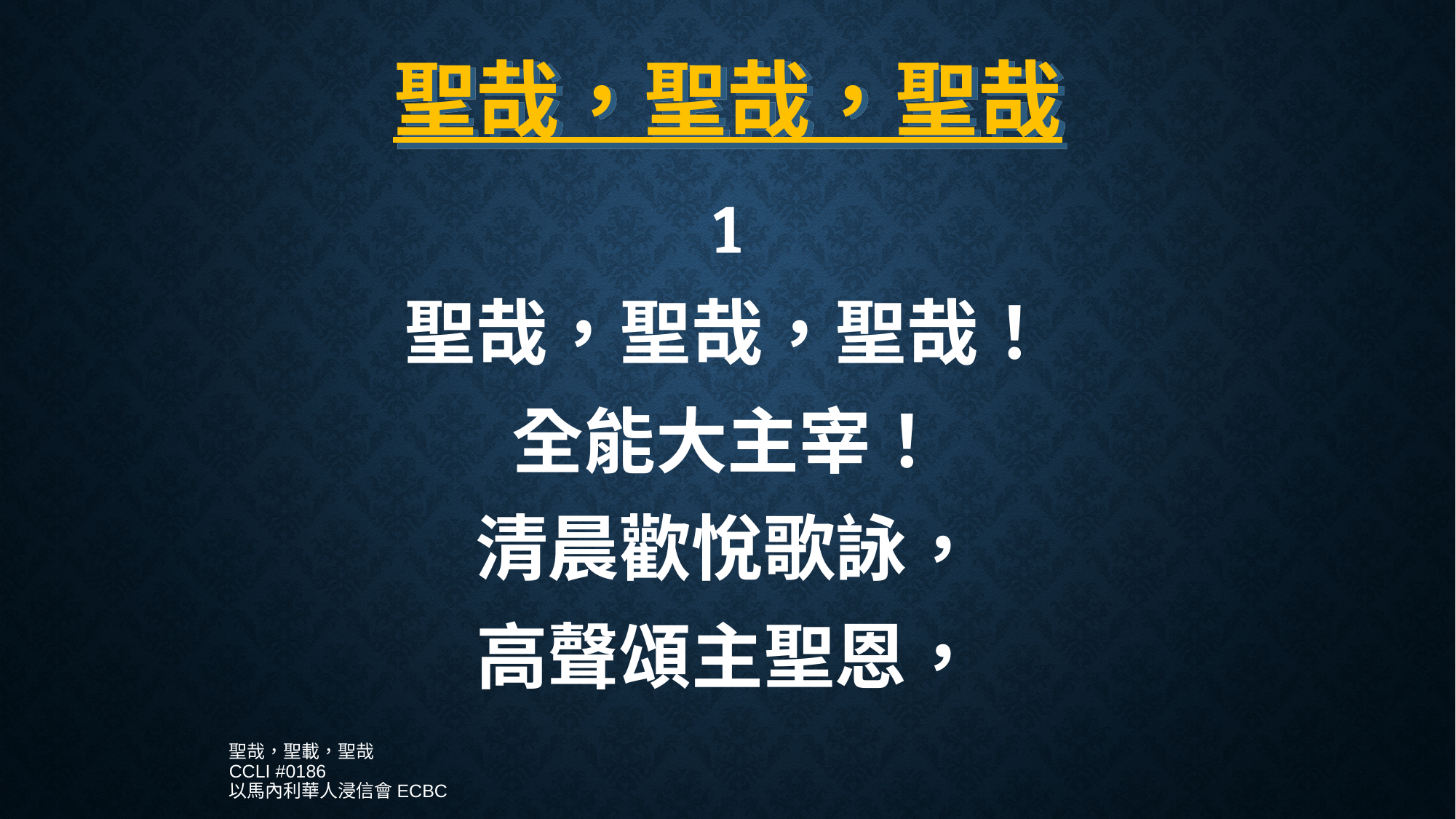

# 聖哉，聖哉，聖哉
1
聖哉，聖哉，聖哉！
全能大主宰！
清晨歡悅歌詠，
高聲頌主聖恩，
聖哉，聖載，聖哉
CCLI #0186
以馬內利華人浸信會ECBC